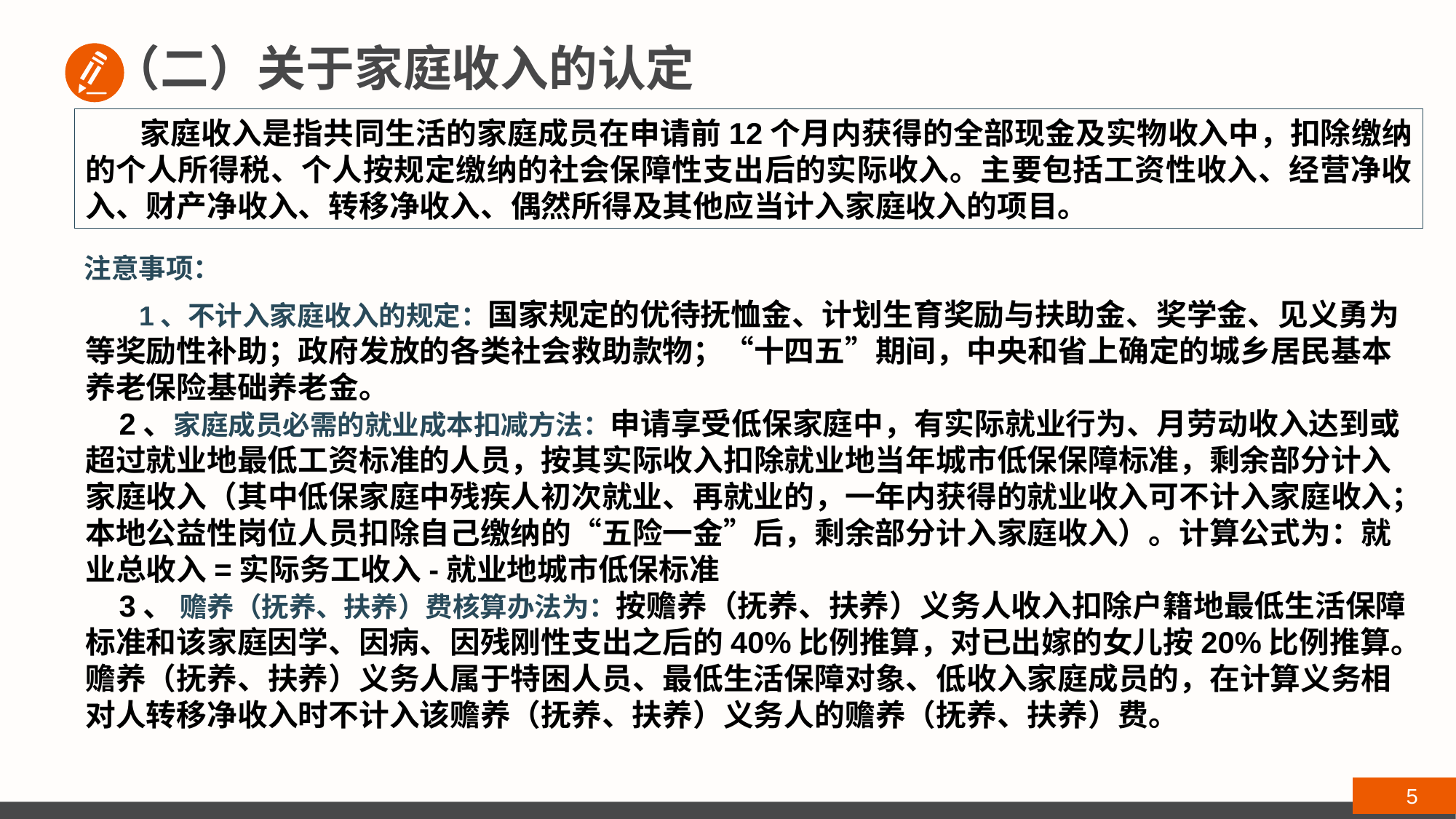

（二）关于家庭收入的认定

家庭收入是指共同生活的家庭成员在申请前12个月内获得的全部现金及实物收入中，扣除缴纳的个人所得税、个人按规定缴纳的社会保障性支出后的实际收入。主要包括工资性收入、经营净收入、财产净收入、转移净收入、偶然所得及其他应当计入家庭收入的项目。
注意事项：
       1、不计入家庭收入的规定：国家规定的优待抚恤金、计划生育奖励与扶助金、奖学金、见义勇为等奖励性补助；政府发放的各类社会救助款物；“十四五”期间，中央和省上确定的城乡居民基本养老保险基础养老金。
    2、家庭成员必需的就业成本扣减方法：申请享受低保家庭中，有实际就业行为、月劳动收入达到或超过就业地最低工资标准的人员，按其实际收入扣除就业地当年城市低保保障标准，剩余部分计入家庭收入（其中低保家庭中残疾人初次就业、再就业的，一年内获得的就业收入可不计入家庭收入；本地公益性岗位人员扣除自己缴纳的“五险一金”后，剩余部分计入家庭收入）。计算公式为：就业总收入=实际务工收入-就业地城市低保标准
    3、 赡养（抚养、扶养）费核算办法为：按赡养（抚养、扶养）义务人收入扣除户籍地最低生活保障标准和该家庭因学、因病、因残刚性支出之后的40%比例推算，对已出嫁的女儿按20%比例推算。赡养（抚养、扶养）义务人属于特困人员、最低生活保障对象、低收入家庭成员的，在计算义务相对人转移净收入时不计入该赡养（抚养、扶养）义务人的赡养（抚养、扶养）费。